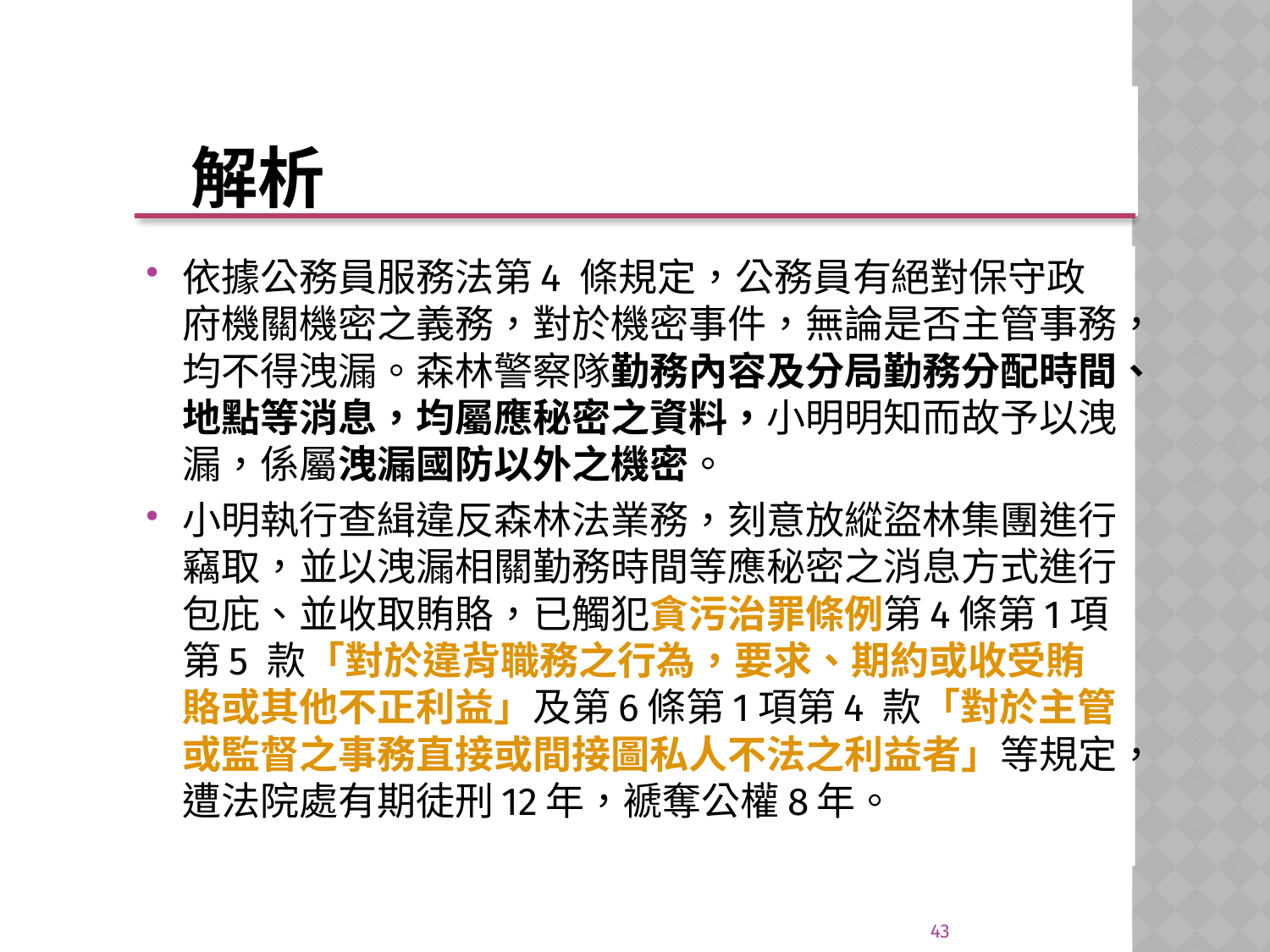

# 解析
依據公務員服務法第4 條規定，公務員有絕對保守政府機關機密之義務，對於機密事件，無論是否主管事務，均不得洩漏。森林警察隊勤務內容及分局勤務分配時間、地點等消息，均屬應秘密之資料，小明明知而故予以洩漏，係屬洩漏國防以外之機密。
小明執行查緝違反森林法業務，刻意放縱盜林集團進行竊取，並以洩漏相關勤務時間等應秘密之消息方式進行包庇、並收取賄賂，已觸犯貪污治罪條例第4條第1項第5 款「對於違背職務之行為，要求、期約或收受賄賂或其他不正利益」及第6條第1項第4 款「對於主管或監督之事務直接或間接圖私人不法之利益者」等規定，遭法院處有期徒刑12年，褫奪公權8年。
43